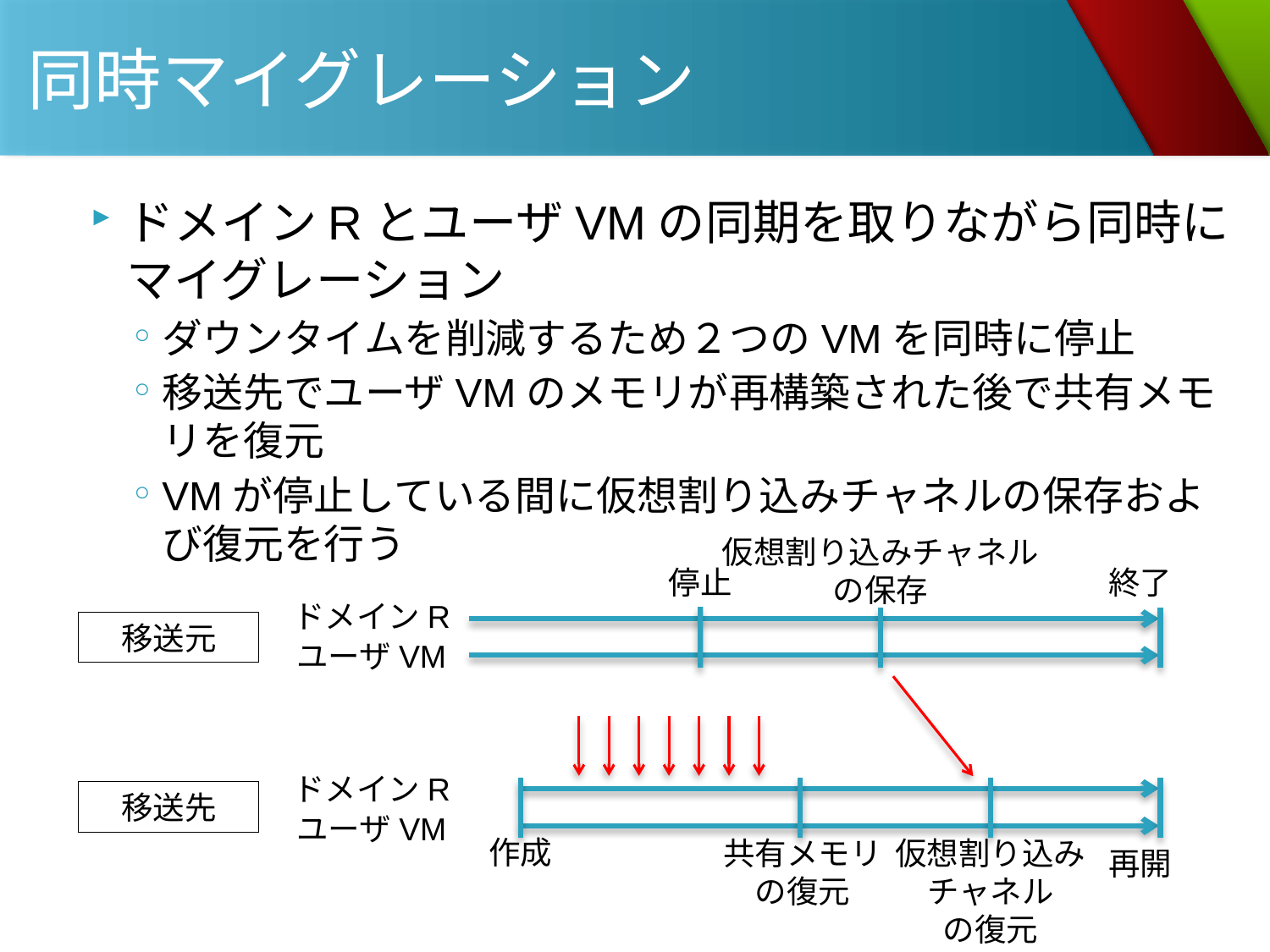

# 同時マイグレーション
ドメインRとユーザVMの同期を取りながら同時にマイグレーション
ダウンタイムを削減するため２つのVMを同時に停止
移送先でユーザVMのメモリが再構築された後で共有メモリを復元
VMが停止している間に仮想割り込みチャネルの保存および復元を行う
仮想割り込みチャネル
の保存
停止
終了
ドメインR

ユーザVM
移送元
ドメインR
ユーザVM
移送先
作成
共有メモリ
の復元
仮想割り込み
チャネル
の復元
再開